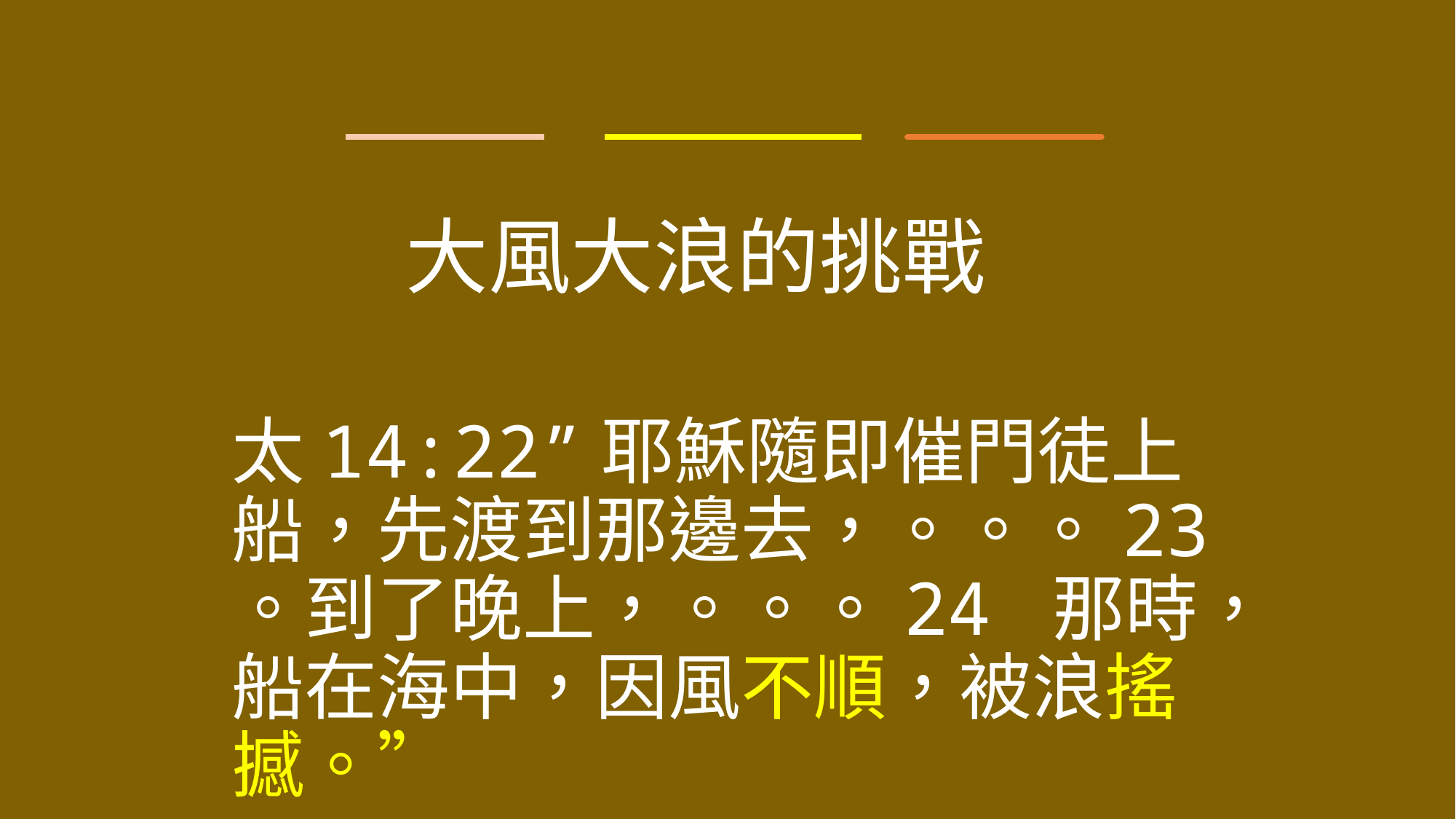

大風大浪的挑戰
太14:22”耶穌隨即催門徒上船，先渡到那邊去，。。。23 。到了晚上，。。。24 那時，船在海中，因風不順，被浪搖撼。”